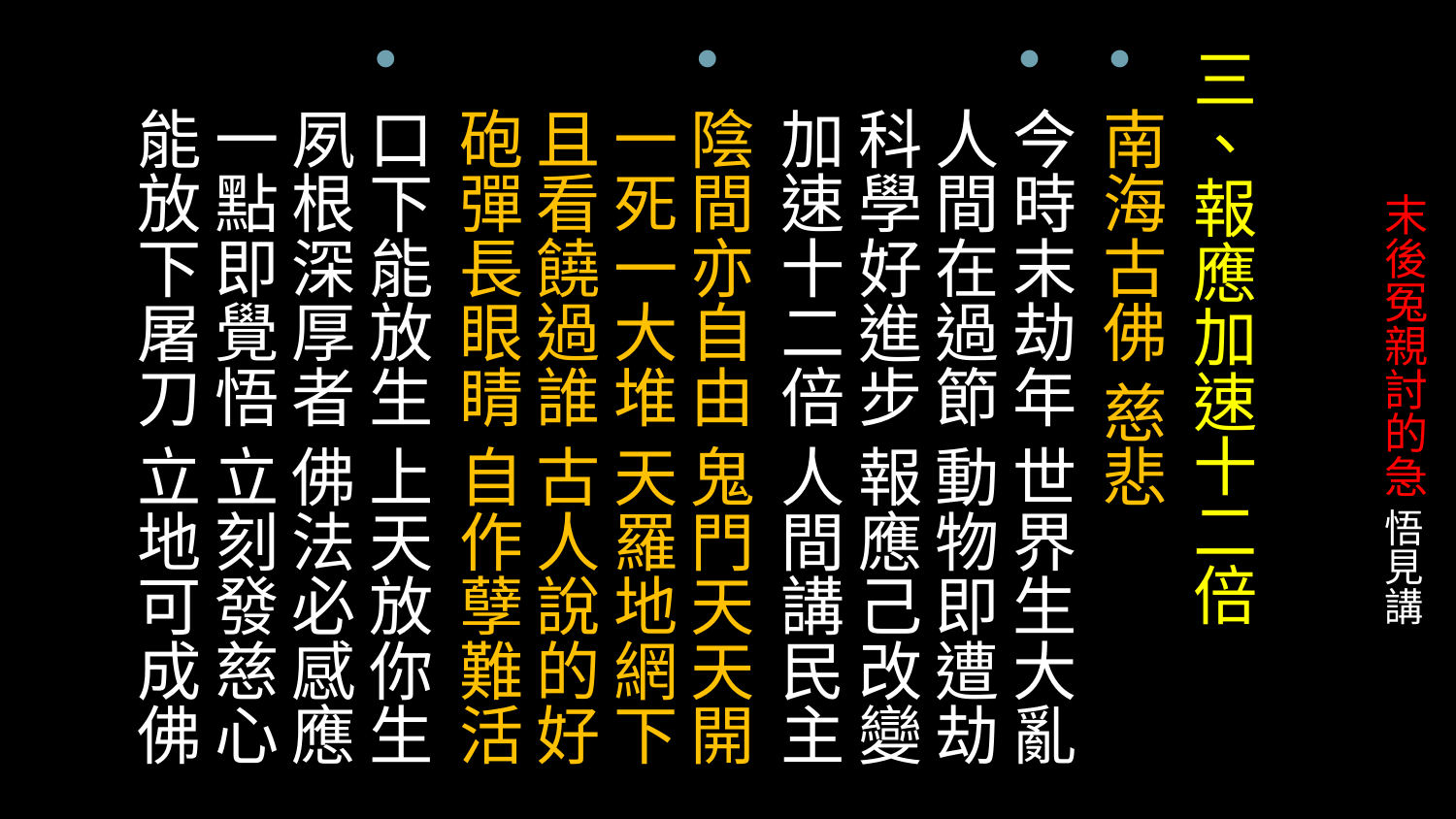

# 末後冤親討的急 悟見講
三、報應加速十二倍
南海古佛 慈悲
今時末劫年 世界生大亂人間在過節 動物即遭劫科學好進步 報應己改變加速十二倍 人間講民主
陰間亦自由 鬼門天天開一死一大堆 天羅地網下且看饒過誰 古人說的好砲彈長眼睛 自作孽難活
口下能放生 上天放你生夙根深厚者 佛法必感應一點即覺悟 立刻發慈心能放下屠刀 立地可成佛